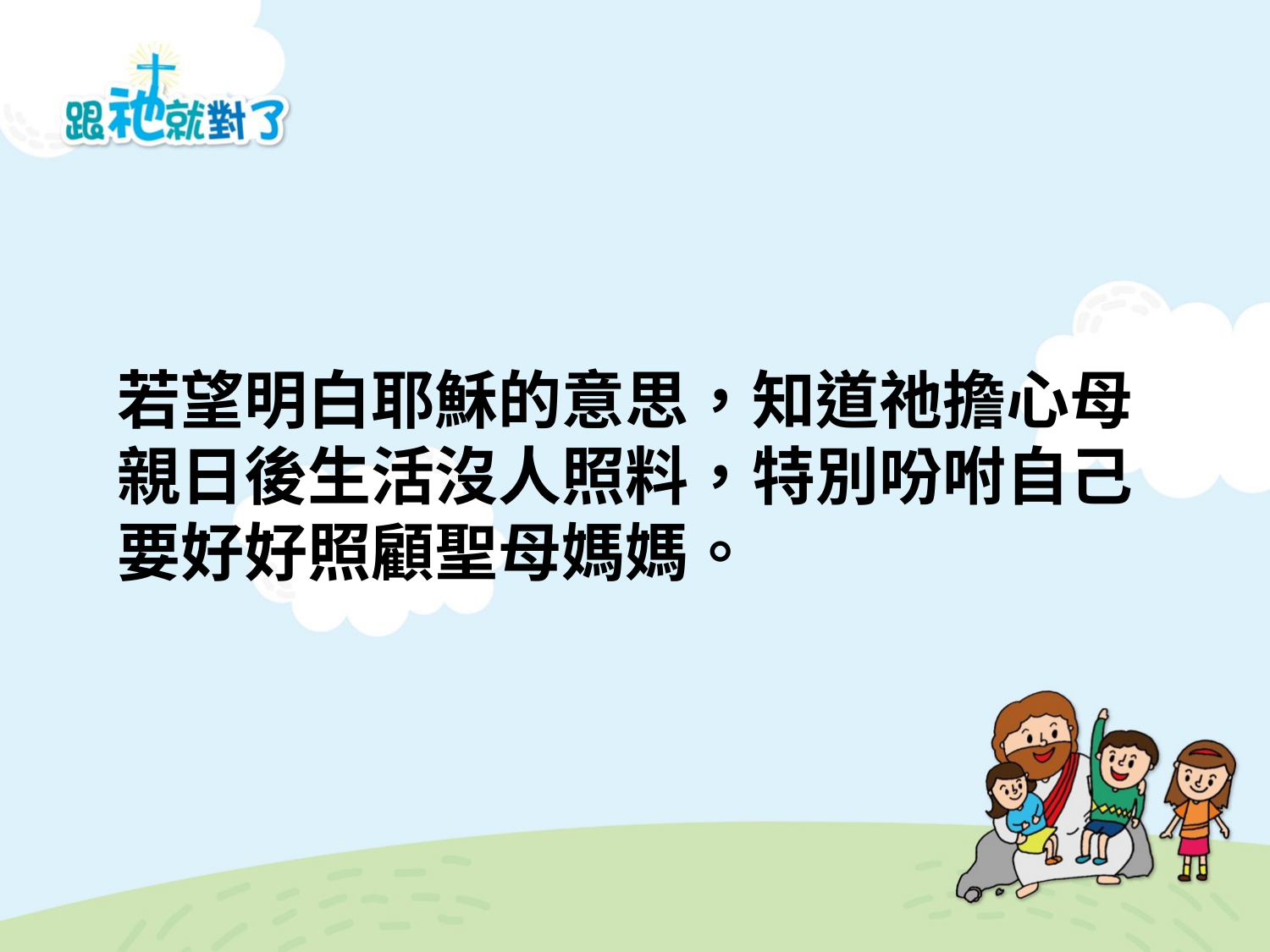

若望明白耶穌的意思，知道祂擔心母親日後生活沒人照料，特別吩咐自己要好好照顧聖母媽媽。